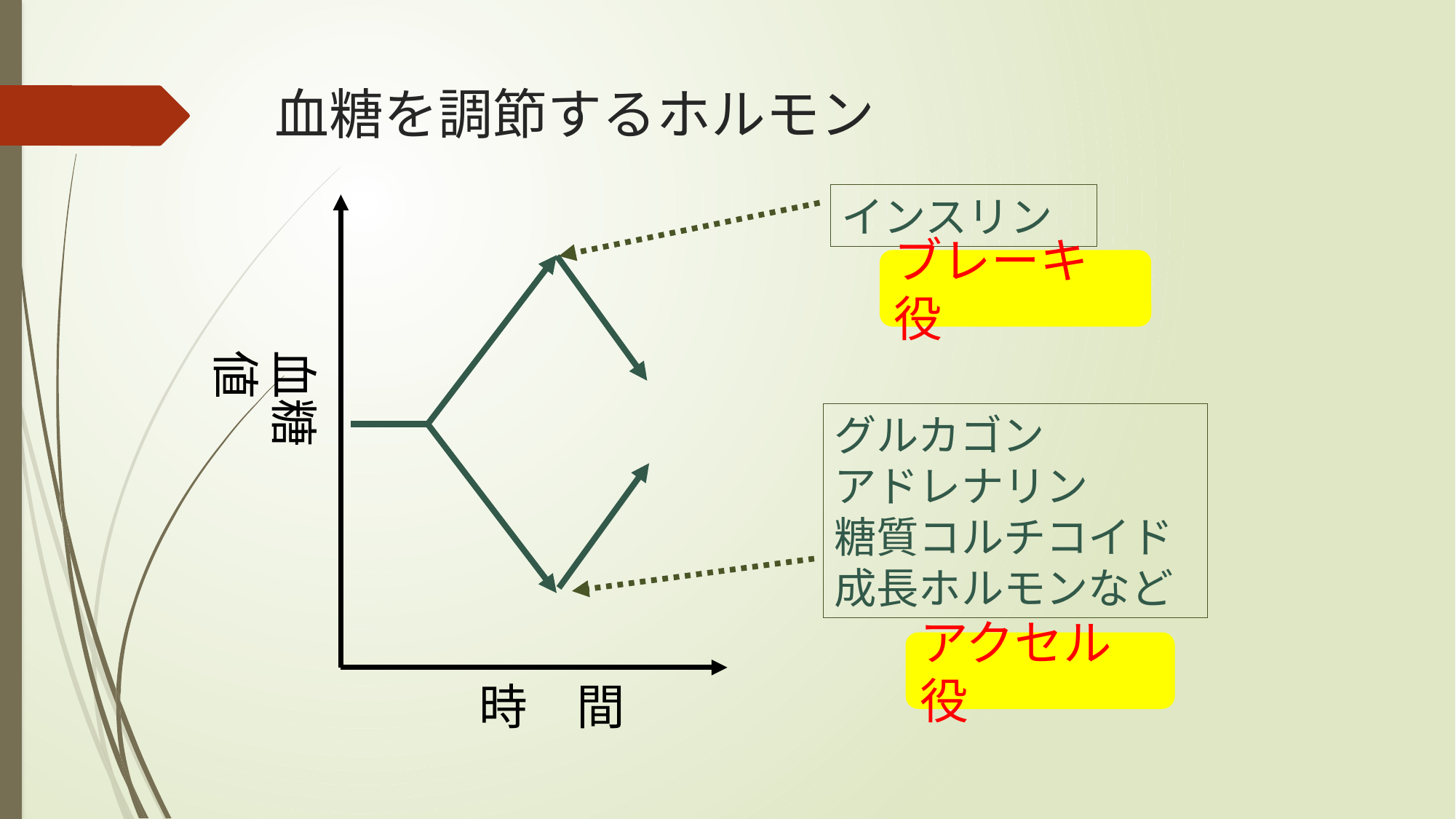

# 血糖を調節するホルモン
インスリン
ブレーキ役
血糖値
グルカゴン
アドレナリン
糖質コルチコイド
成長ホルモンなど
アクセル役
時　間